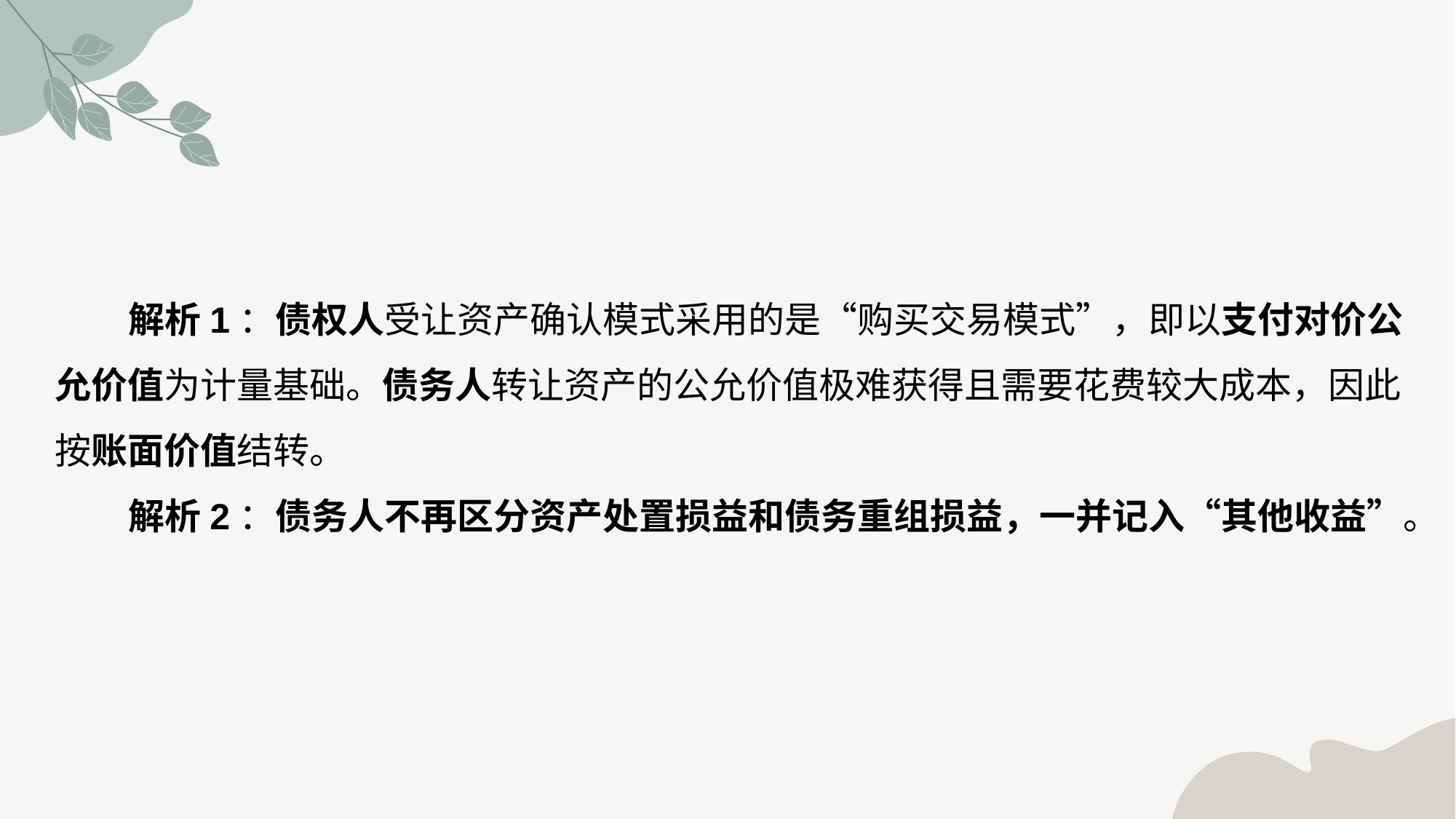

解析1：债权人受让资产确认模式采用的是“购买交易模式”，即以支付对价公允价值为计量基础。债务人转让资产的公允价值极难获得且需要花费较大成本，因此按账面价值结转。
    解析2：债务人不再区分资产处置损益和债务重组损益，一并记入“其他收益”。